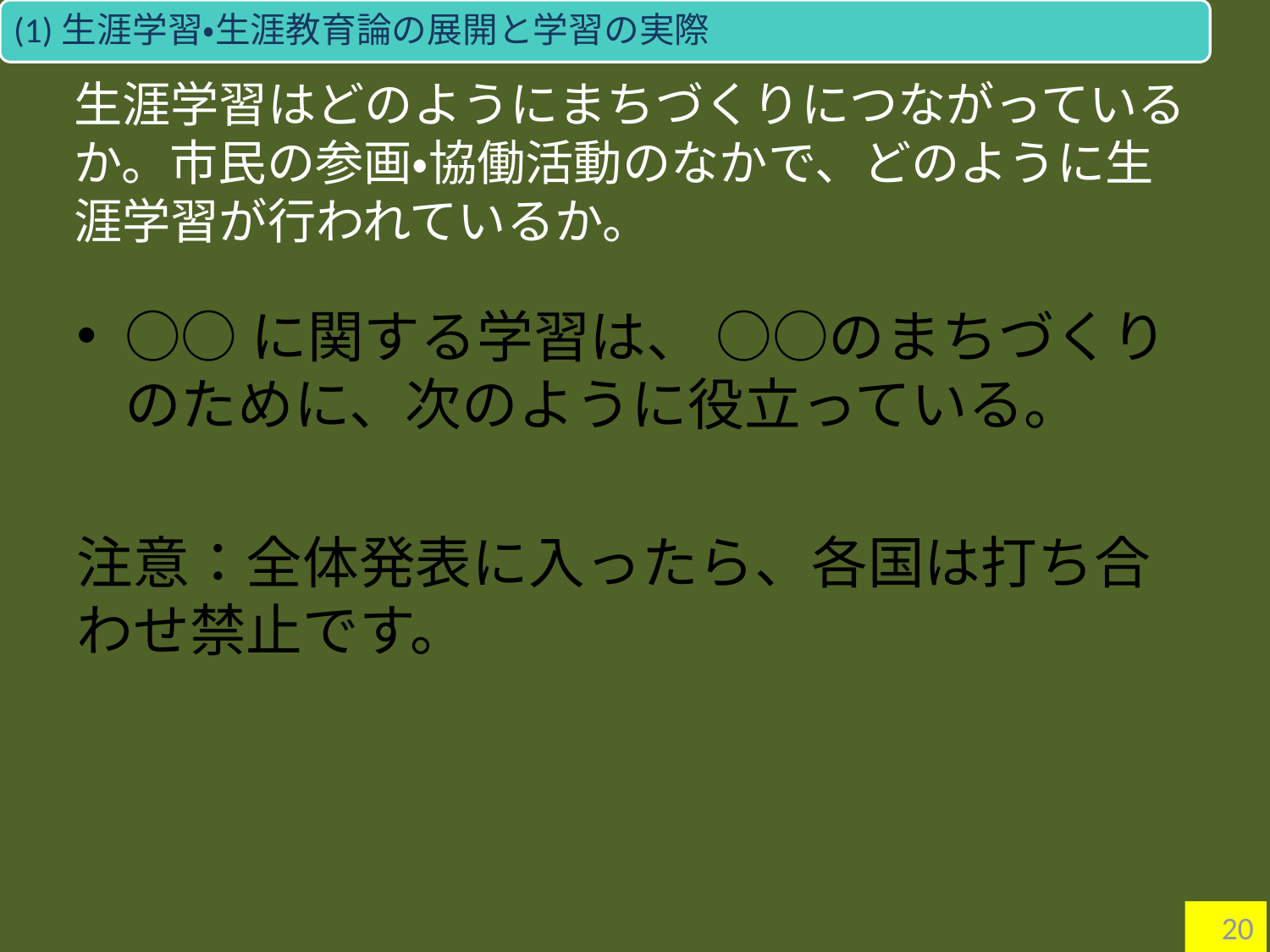

(1)生涯学習・生涯教育論の展開と学習の実際
# 生涯学習はどのようにまちづくりにつながっているか。市民の参画・協働活動のなかで、どのように生涯学習が行われているか。
○○に関する学習は、 ○○のまちづくりのために、次のように役立っている。

注意：全体発表に入ったら、各国は打ち合わせ禁止です。
20